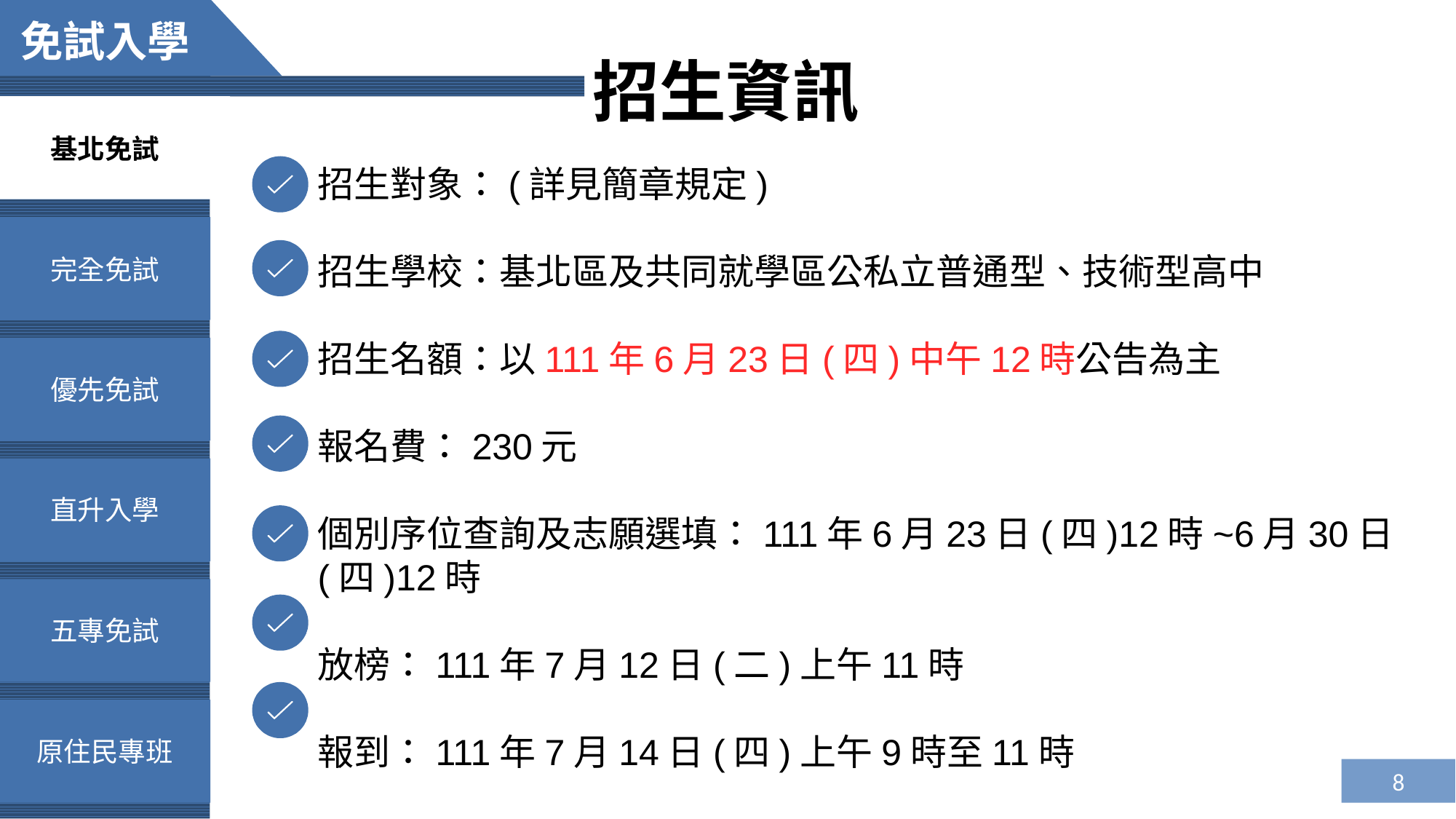

免試入學

招生資訊

基北免試
招生對象：(詳見簡章規定)

招生學校：基北區及共同就學區公私立普通型、技術型高中

招生名額：以111年6月23日(四)中午12時公告為主

報名費：230元

個別序位查詢及志願選填：111年6月23日(四)12時~6月30日(四)12時

放榜：111年7月12日(二)上午11時

報到：111年7月14日(四)上午9時至11時

完全免試

優先免試

直升入學

五專免試

原住民專班

8